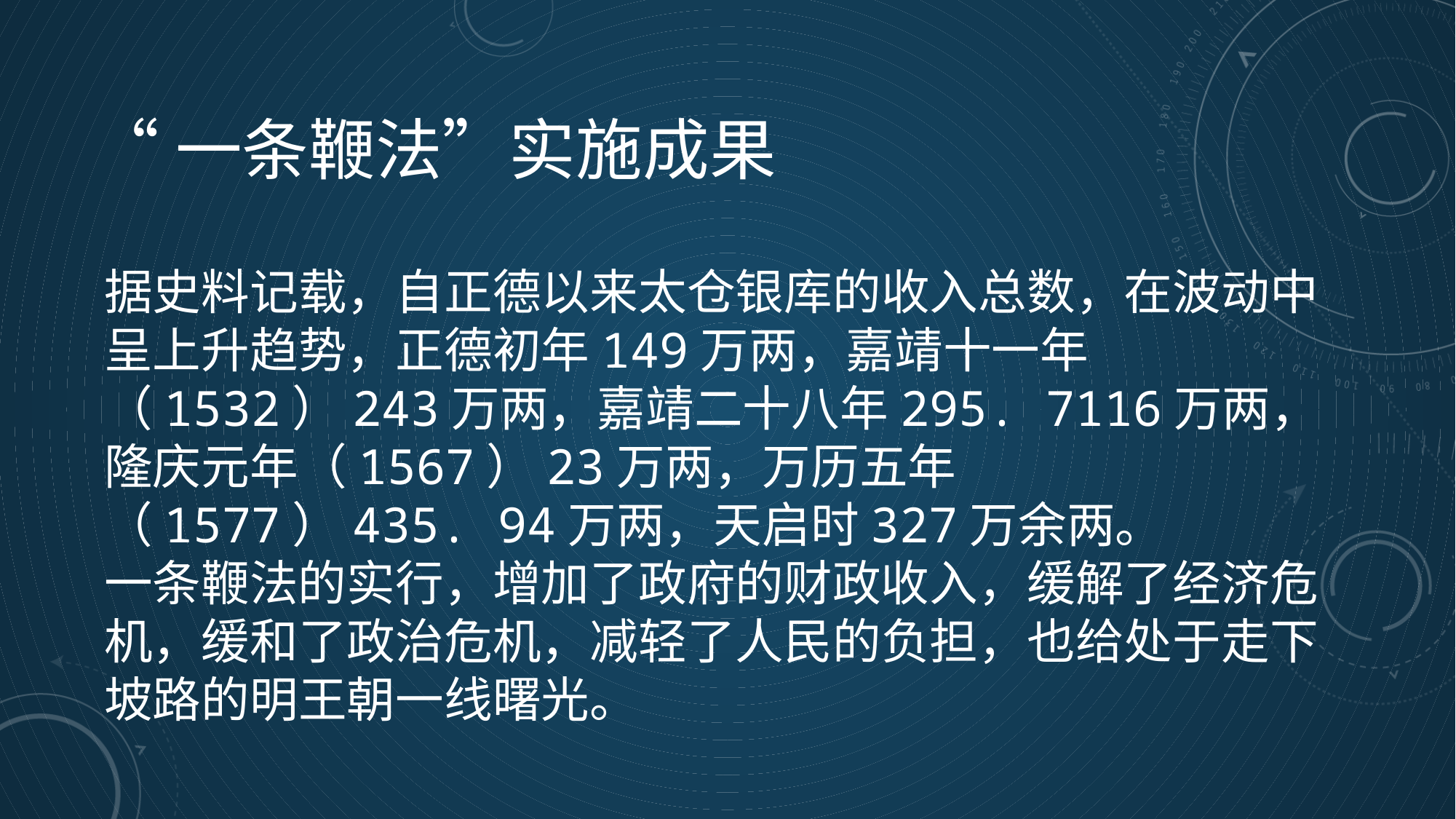

# “一条鞭法”实施成果
据史料记载，自正德以来太仓银库的收入总数，在波动中呈上升趋势，正德初年149万两，嘉靖十一年（1532）243万两，嘉靖二十八年295. 7116万两，隆庆元年（1567）23万两，万历五年（1577）435. 94万两，天启时327万余两。
一条鞭法的实行，增加了政府的财政收入，缓解了经济危机，缓和了政治危机，减轻了人民的负担，也给处于走下坡路的明王朝一线曙光。